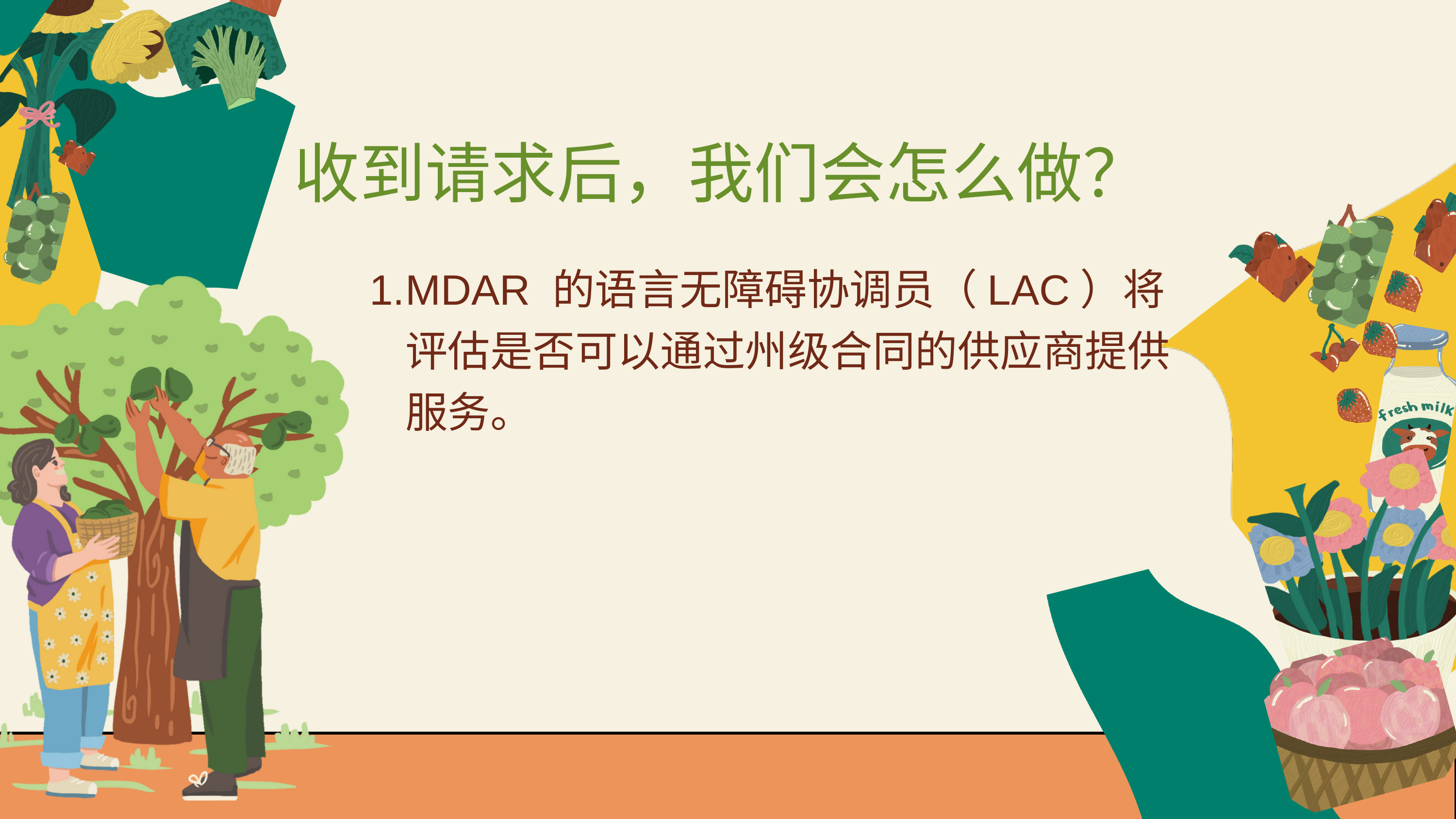

收到请求后，我们会怎么做？

MDAR 的语言无障碍协调员（LAC）将评估是否可以通过州级合同的供应商提供服务。